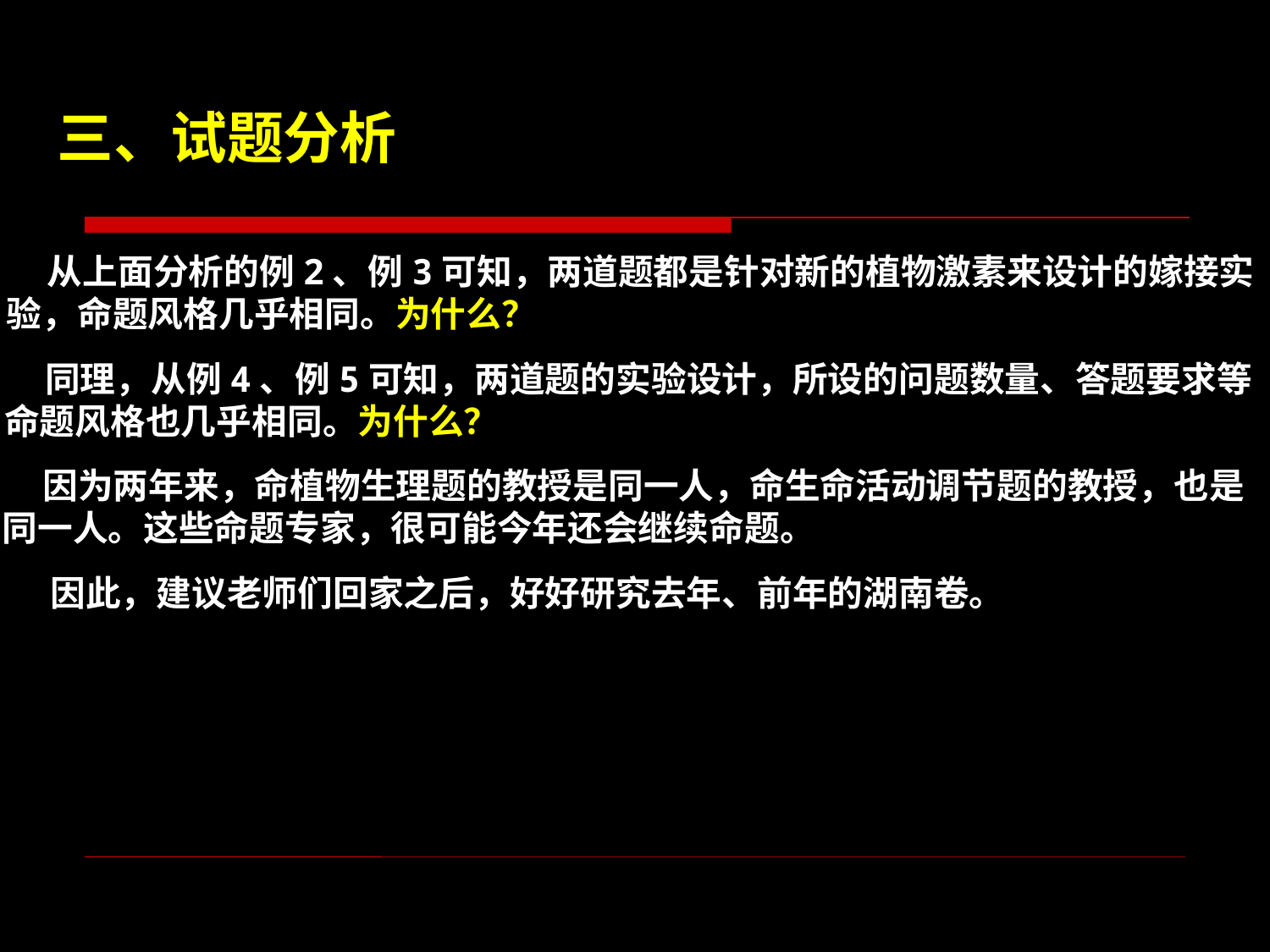

二、学会审题
三、试题分析
    从上面分析的例2、例3可知，两道题都是针对新的植物激素来设计的嫁接实验，命题风格几乎相同。为什么？
    同理，从例4、例5可知，两道题的实验设计，所设的问题数量、答题要求等命题风格也几乎相同。为什么？
    因为两年来，命植物生理题的教授是同一人，命生命活动调节题的教授，也是同一人。这些命题专家，很可能今年还会继续命题。
    因此，建议老师们回家之后，好好研究去年、前年的湖南卷。